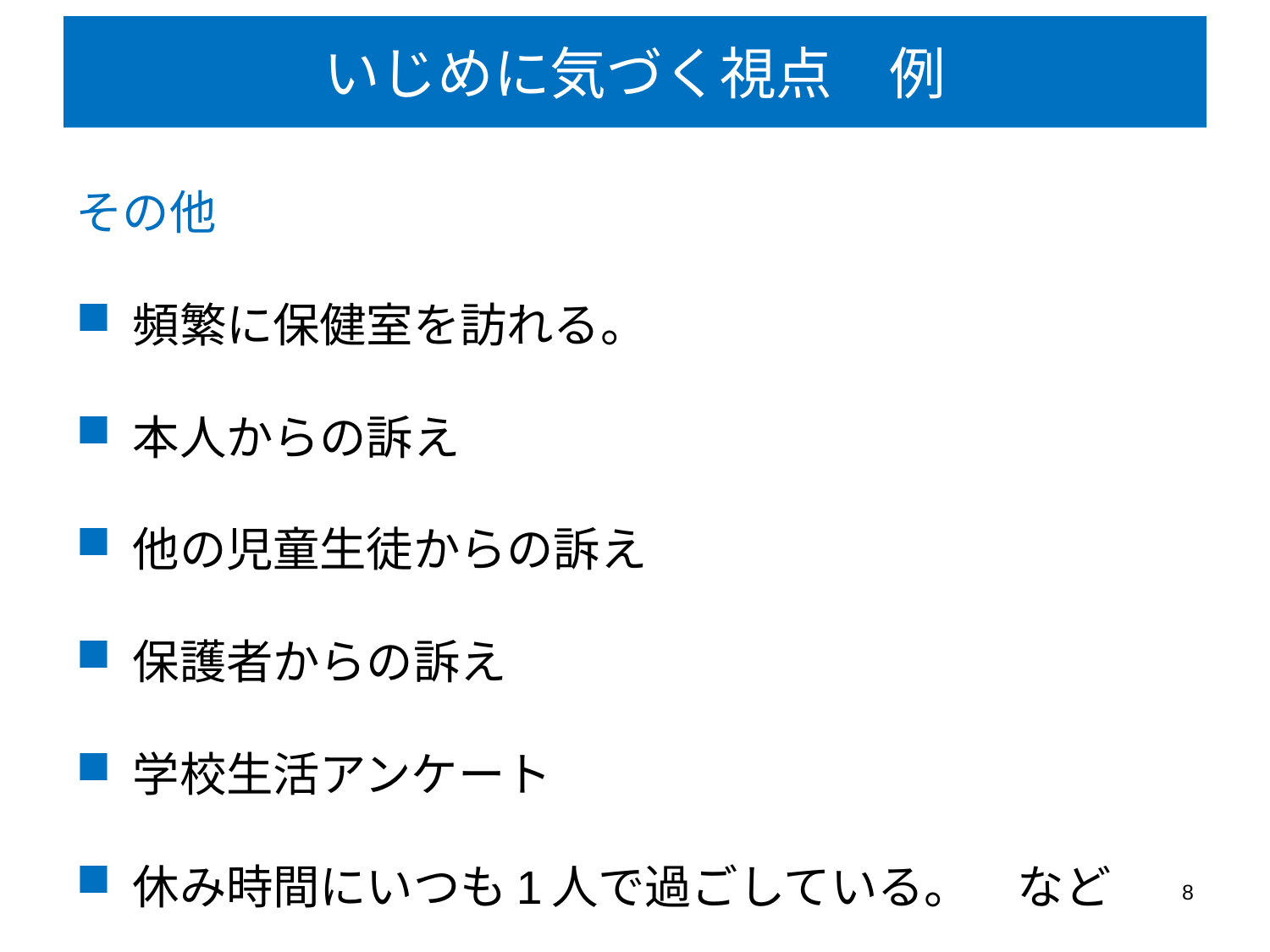

# いじめに気づく視点　例
その他

頻繁に保健室を訪れる。

本人からの訴え

他の児童生徒からの訴え

保護者からの訴え

学校生活アンケート

休み時間にいつも1人で過ごしている。　など
8